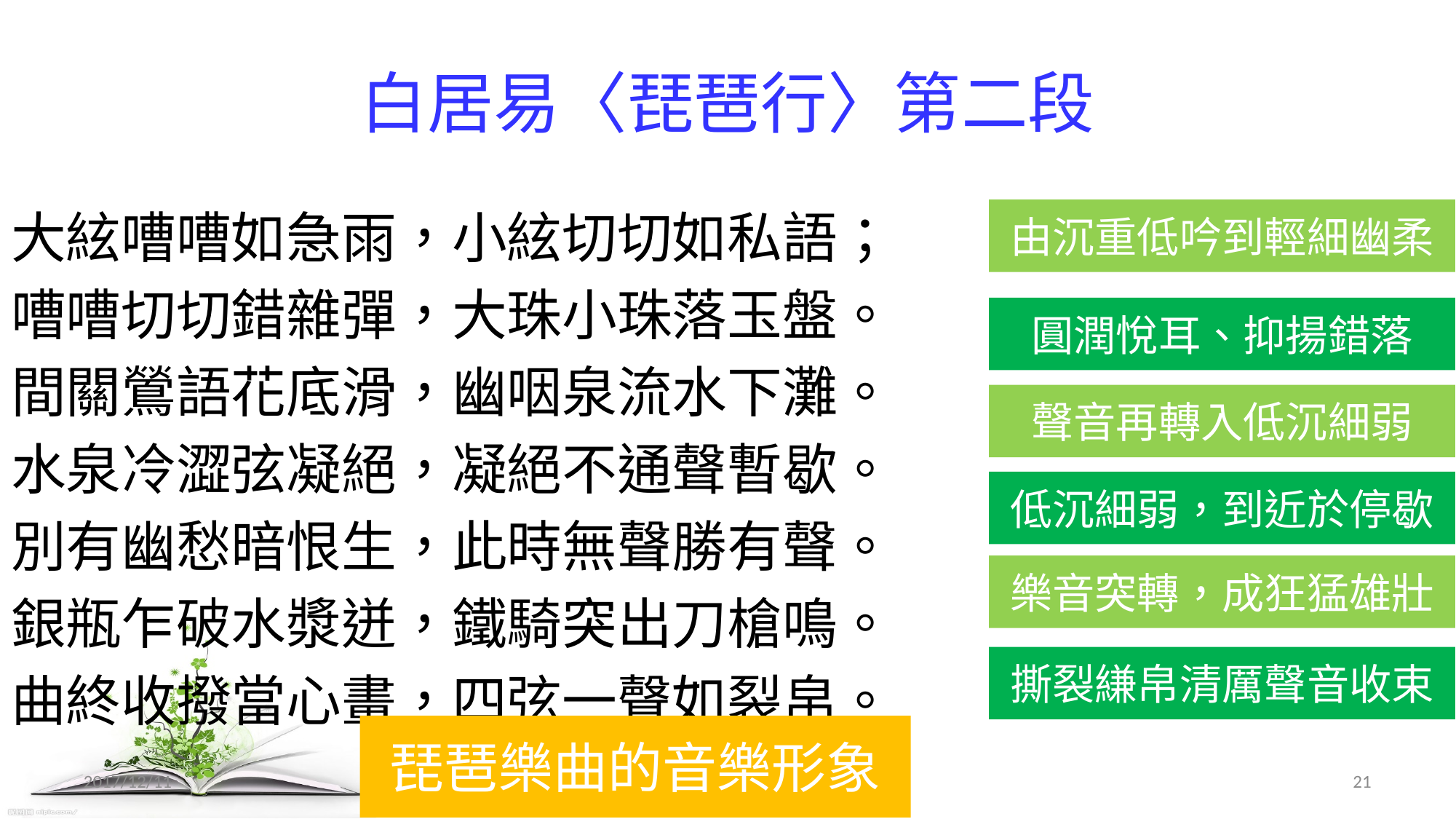

# 白居易〈琵琶行〉第二段
大絃嘈嘈如急雨，小絃切切如私語；
嘈嘈切切錯雜彈，大珠小珠落玉盤。
間關鶯語花底滑，幽咽泉流水下灘。
水泉冷澀弦凝絕，凝絕不通聲暫歇。
別有幽愁暗恨生，此時無聲勝有聲。
銀瓶乍破水漿迸，鐵騎突出刀槍鳴。
曲終收撥當心畫，四弦一聲如裂帛。
由沉重低吟到輕細幽柔
圓潤悅耳、抑揚錯落
聲音再轉入低沉細弱
低沉細弱，到近於停歇
樂音突轉，成狂猛雄壯
撕裂縑帛清厲聲音收束
琵琶樂曲的音樂形象
2017/12/11
傳統古詩文教學中的多元與創新
21